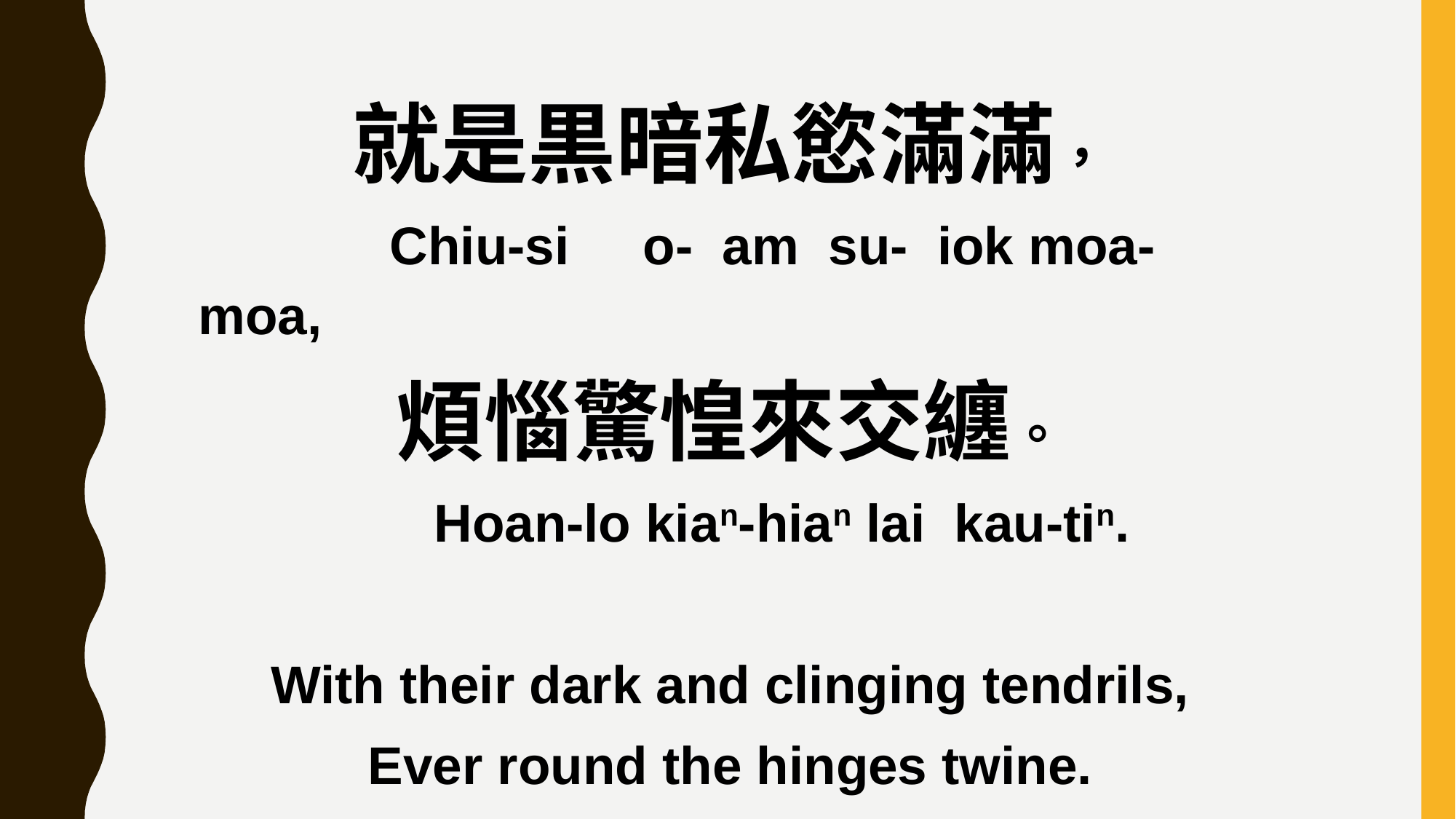

就是黒暗私慾滿滿，
             Chiu-si     o-  am  su-  iok moa-moa,
煩惱驚惶來交纏。
                Hoan-lo kian-hian lai  kau-tin.

With their dark and clinging tendrils,
Ever round the hinges twine.